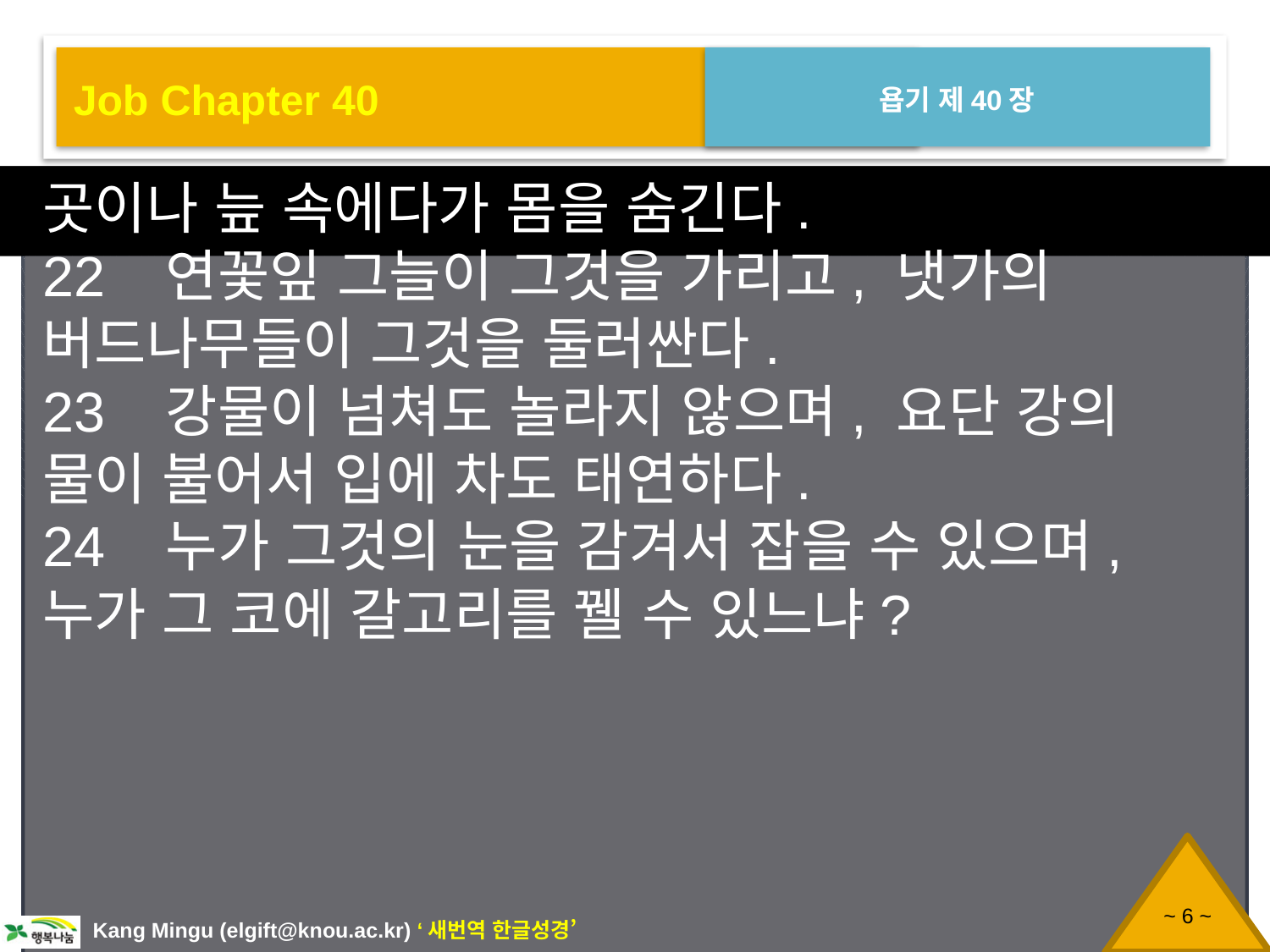

Job Chapter 40
욥기 제40장
곳이나 늪 속에다가 몸을 숨긴다.
22   연꽃잎 그늘이 그것을 가리고, 냇가의 버드나무들이 그것을 둘러싼다.
23   강물이 넘쳐도 놀라지 않으며, 요단 강의 물이 불어서 입에 차도 태연하다.
24   누가 그것의 눈을 감겨서 잡을 수 있으며, 누가 그 코에 갈고리를 꿸 수 있느냐?